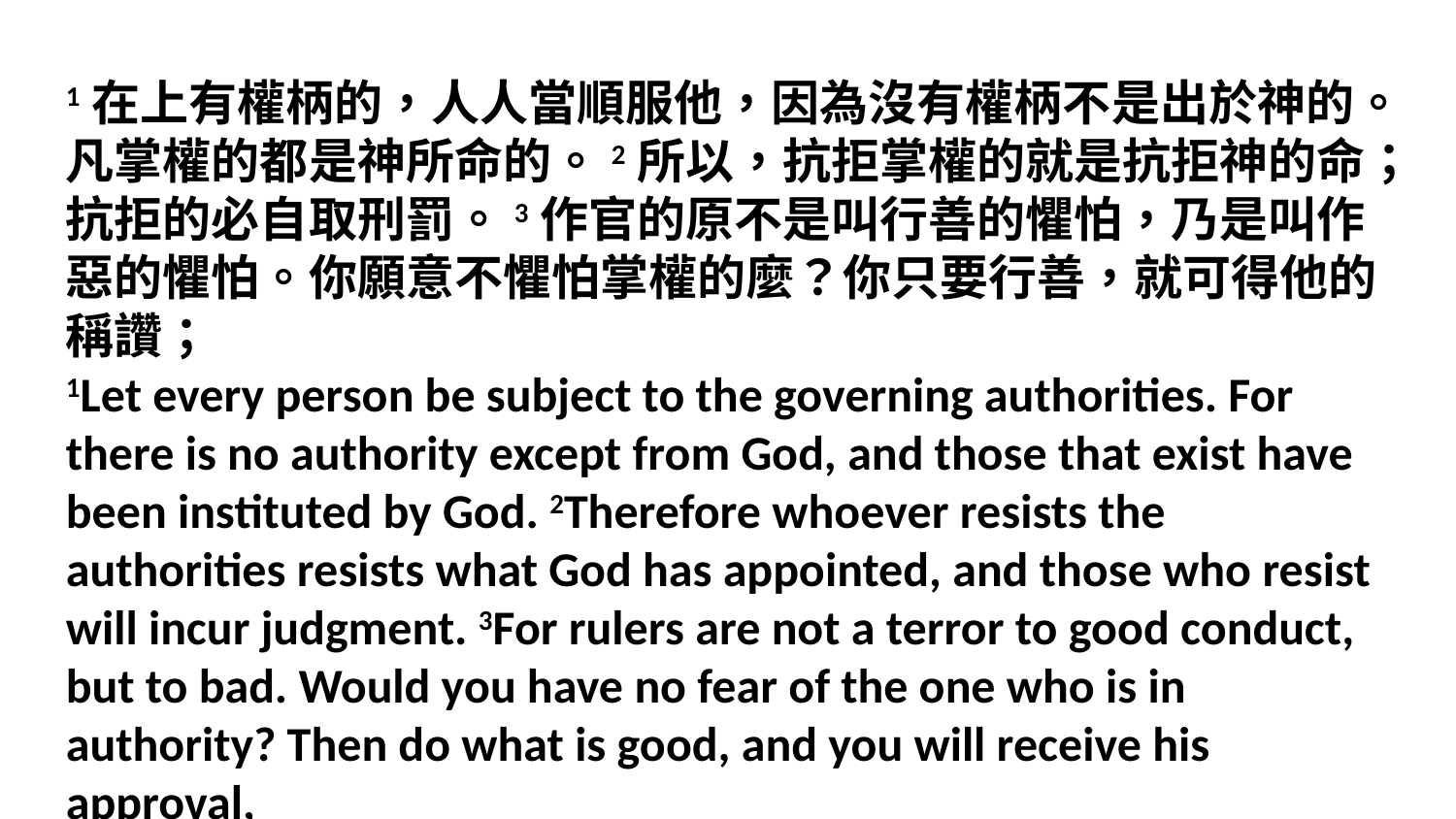

1在上有權柄的，人人當順服他，因為沒有權柄不是出於神的。凡掌權的都是神所命的。2所以，抗拒掌權的就是抗拒神的命；抗拒的必自取刑罰。3作官的原不是叫行善的懼怕，乃是叫作惡的懼怕。你願意不懼怕掌權的麼？你只要行善，就可得他的稱讚；
1Let every person be subject to the governing authorities. For there is no authority except from God, and those that exist have been instituted by God. 2Therefore whoever resists the authorities resists what God has appointed, and those who resist will incur judgment. 3For rulers are not a terror to good conduct, but to bad. Would you have no fear of the one who is in authority? Then do what is good, and you will receive his approval,